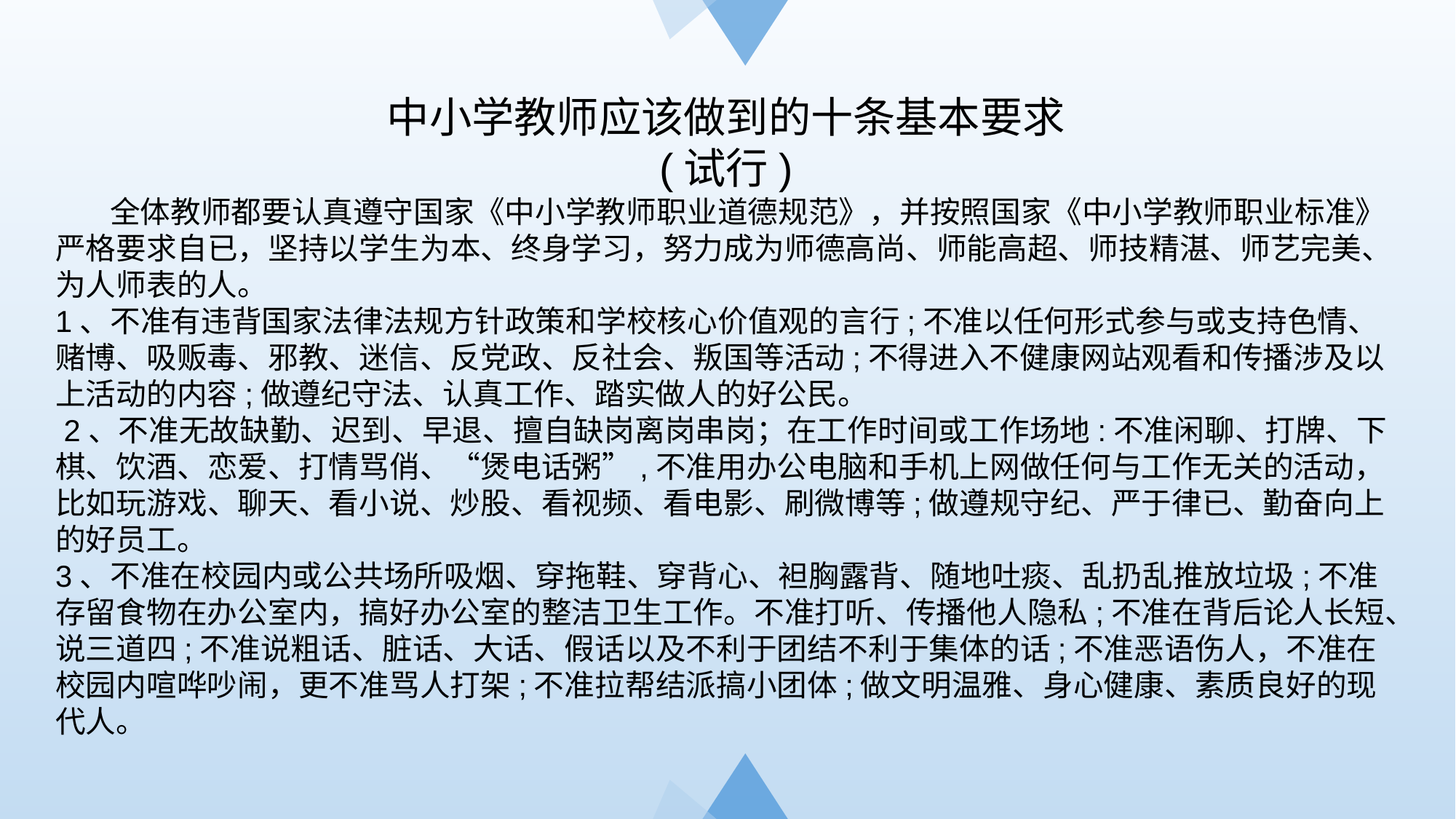

中小学教师应该做到的十条基本要求
(试行)
       全体教师都要认真遵守国家《中小学教师职业道德规范》，并按照国家《中小学教师职业标准》严格要求自已，坚持以学生为本、终身学习，努力成为师德高尚、师能高超、师技精湛、师艺完美、为人师表的人。
1、不准有违背国家法律法规方针政策和学校核心价值观的言行;不准以任何形式参与或支持色情、赌博、吸贩毒、邪教、迷信、反党政、反社会、叛国等活动;不得进入不健康网站观看和传播涉及以上活动的内容;做遵纪守法、认真工作、踏实做人的好公民。
 2、不准无故缺勤、迟到、早退、擅自缺岗离岗串岗；在工作时间或工作场地:不准闲聊、打牌、下棋、饮酒、恋爱、打情骂俏、“煲电话粥”,不准用办公电脑和手机上网做任何与工作无关的活动，比如玩游戏、聊天、看小说、炒股、看视频、看电影、刷微博等;做遵规守纪、严于律已、勤奋向上的好员工。
3、不准在校园内或公共场所吸烟、穿拖鞋、穿背心、袒胸露背、随地吐痰、乱扔乱推放垃圾;不准存留食物在办公室内，搞好办公室的整洁卫生工作。不准打听、传播他人隐私;不准在背后论人长短、说三道四;不准说粗话、脏话、大话、假话以及不利于团结不利于集体的话;不准恶语伤人，不准在校园内喧哗吵闹，更不准骂人打架;不准拉帮结派搞小团体;做文明温雅、身心健康、素质良好的现代人。